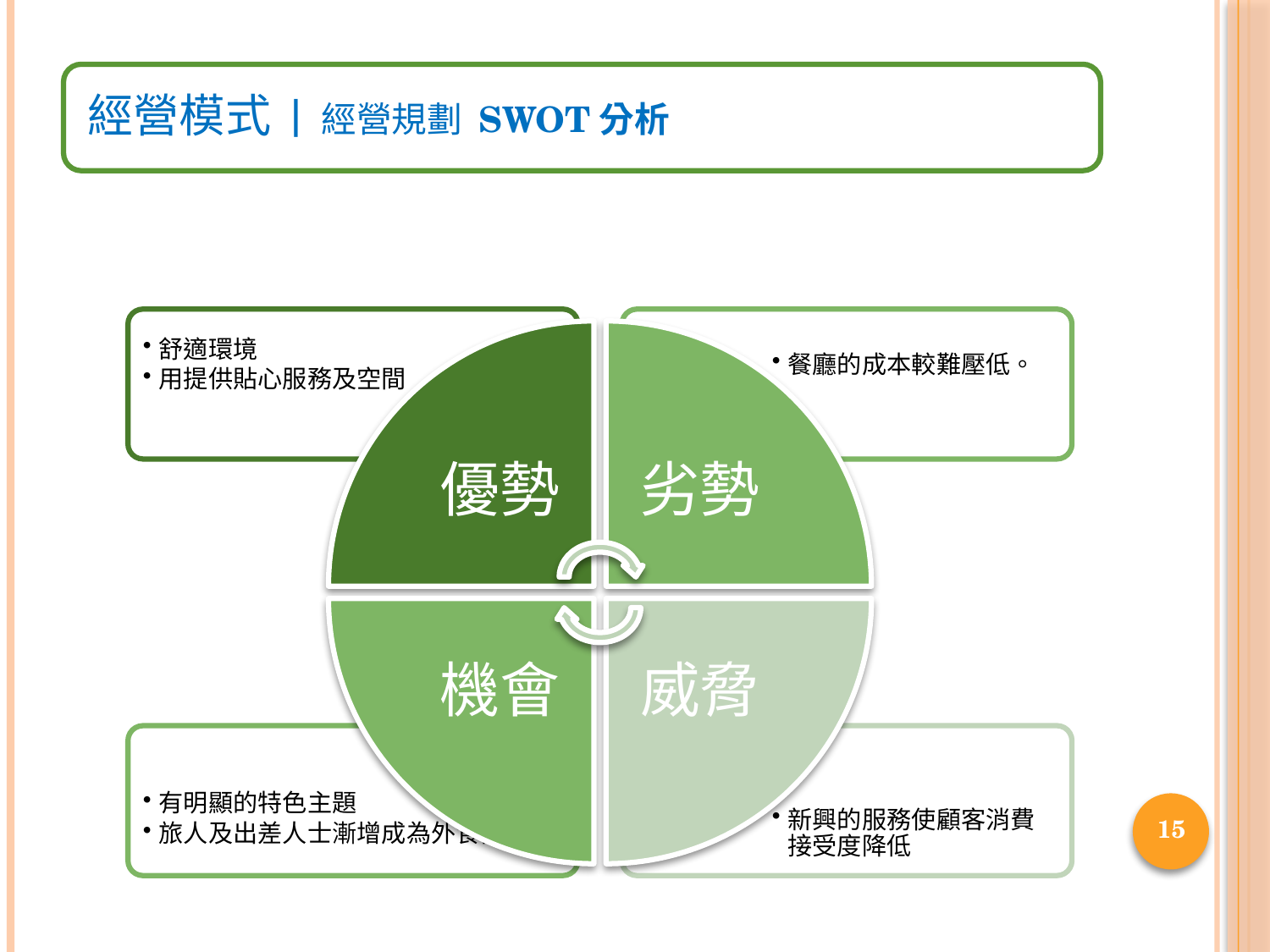

經營模式|經營規劃 SWOT分析
新興的服務使顧客消費接受度降低
有明顯的特色主題
旅人及出差人士漸增成為外食商機
餐廳的成本較難壓低。
舒適環境
用提供貼心服務及空間
優勢
劣勢
威脅
機會
15